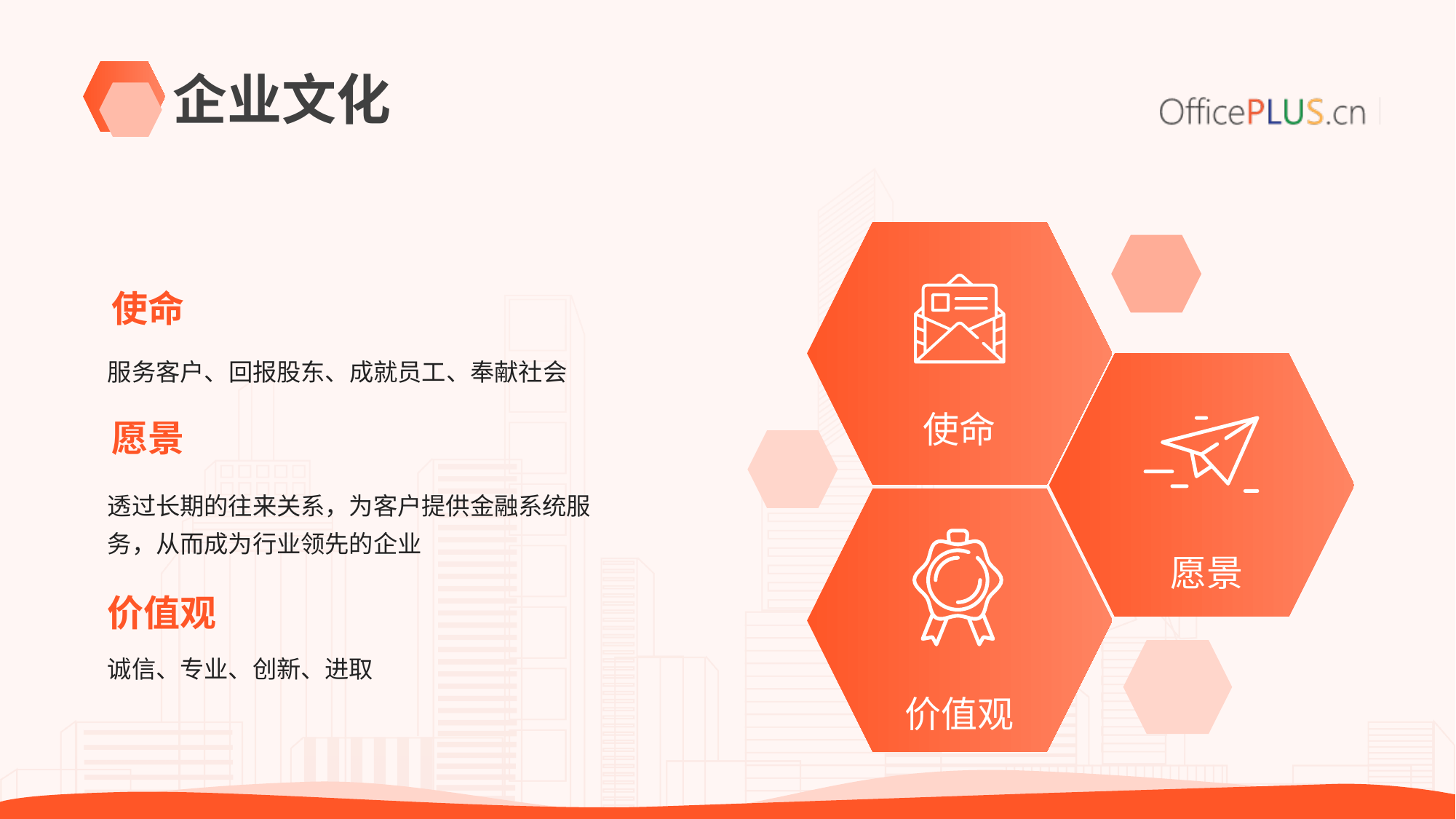

# 企业文化

使命
服务客户、回报股东、成就员工、奉献社会
使命
愿景

透过长期的往来关系，为客户提供金融系统服务，从而成为行业领先的企业

愿景
价值观
诚信、专业、创新、进取

价值观